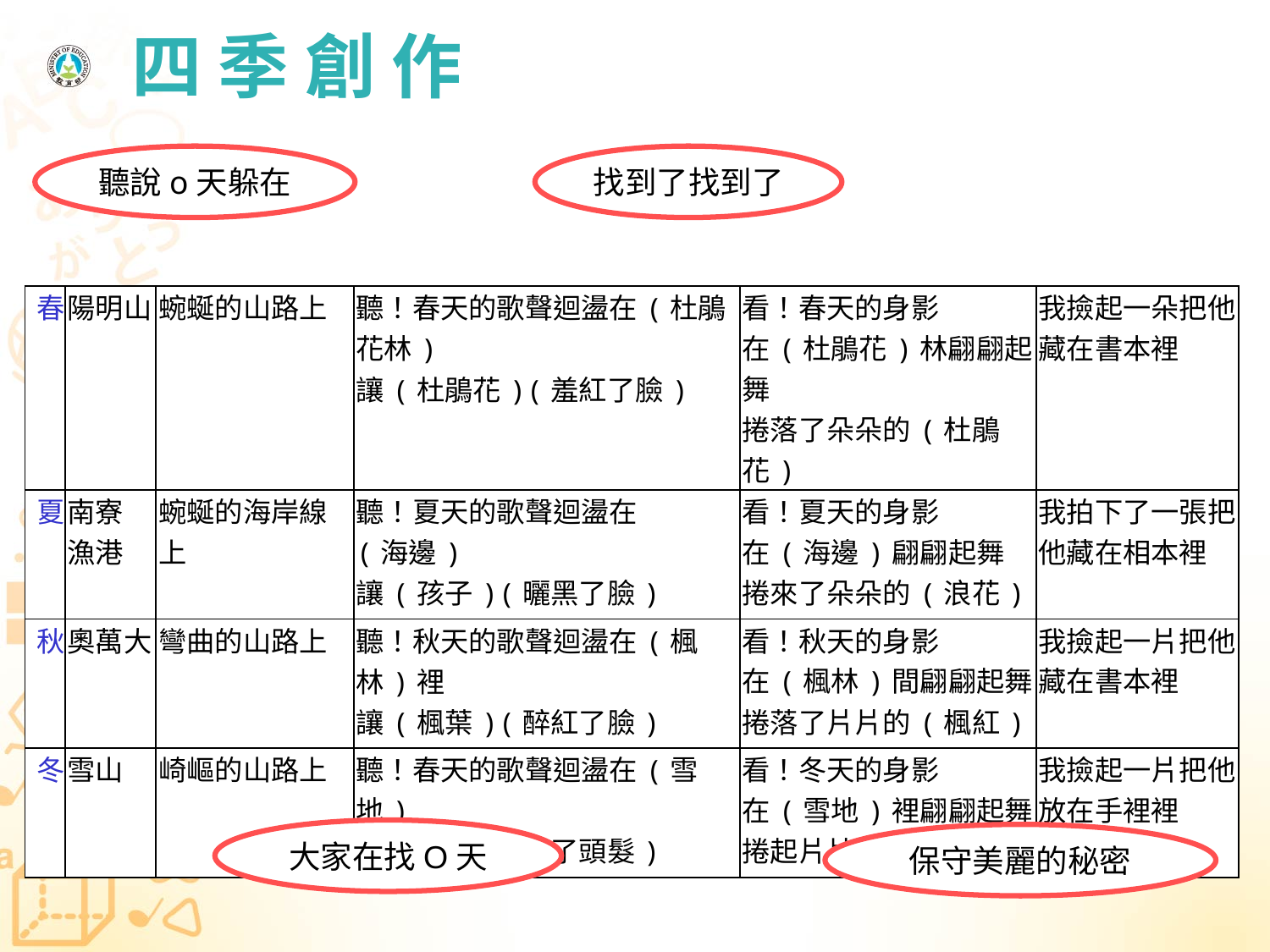

# 四 季 創 作
聽說o天躲在
找到了找到了
| 春 | 陽明山 | 蜿蜒的山路上 | 聽！春天的歌聲迴盪在(杜鵑花林) 讓(杜鵑花)(羞紅了臉) | 看！春天的身影 在(杜鵑花)林翩翩起舞 捲落了朵朵的(杜鵑花) | 我撿起一朵把他藏在書本裡 |
| --- | --- | --- | --- | --- | --- |
| 夏 | 南寮 漁港 | 蜿蜒的海岸線上 | 聽！夏天的歌聲迴盪在 (海邊) 讓(孩子)(曬黑了臉) | 看！夏天的身影 在(海邊)翩翩起舞 捲來了朵朵的(浪花) | 我拍下了一張把他藏在相本裡 |
| 秋 | 奧萬大 | 彎曲的山路上 | 聽！秋天的歌聲迴盪在(楓林)裡 讓(楓葉)(醉紅了臉) | 看！秋天的身影 在(楓林)間翩翩起舞 捲落了片片的(楓紅) | 我撿起一片把他藏在書本裡 |
| 冬 | 雪山 | 崎嶇的山路上 | 聽！春天的歌聲迴盪在(雪地) 讓(大地)(白了頭髮) | 看！冬天的身影 在(雪地)裡翩翩起舞 捲起片片的(雪花) | 我撿起一片把他放在手裡裡 |
大家在找O天
保守美麗的秘密